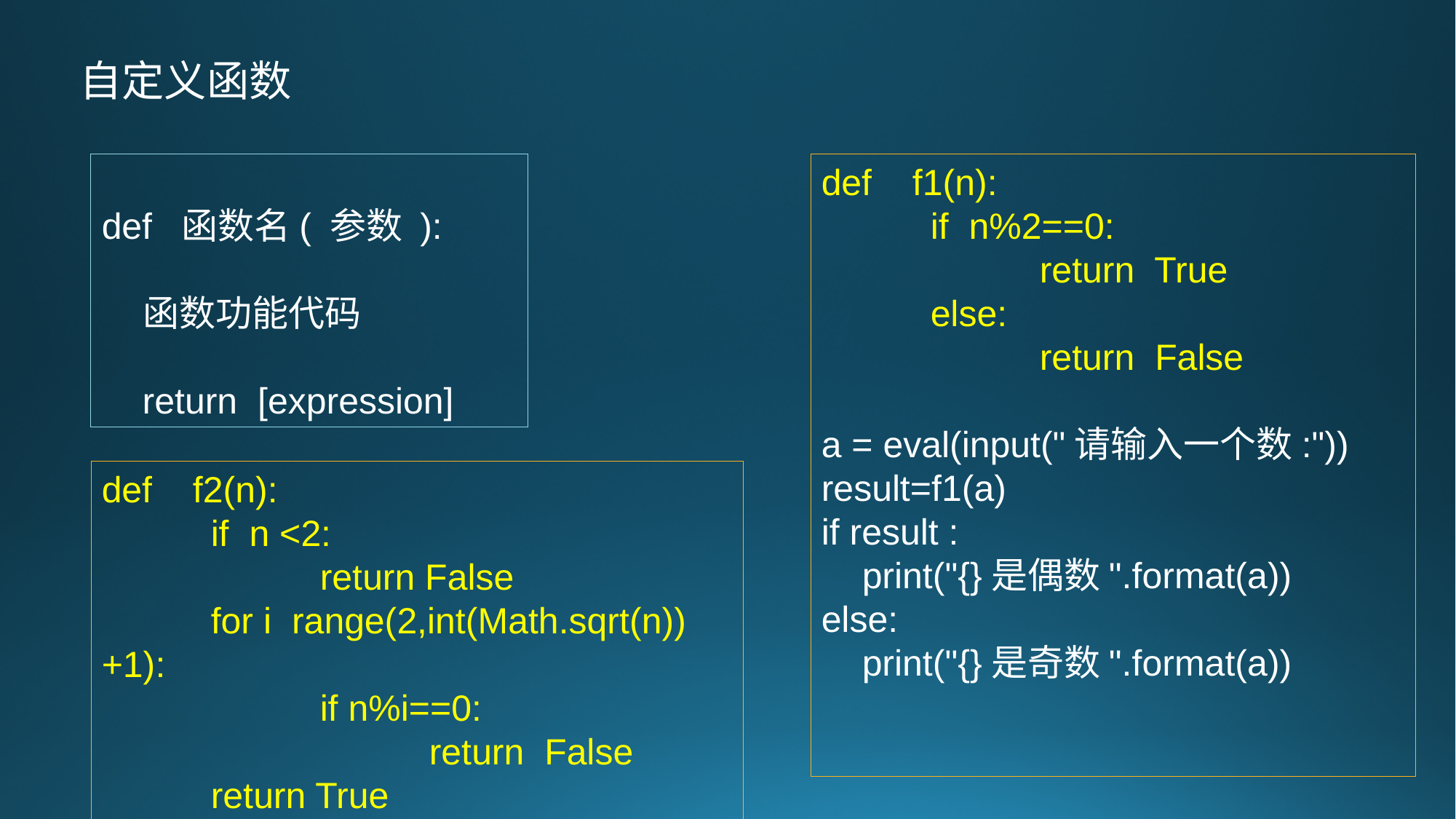

自定义函数
def  函数名( 参数 ):
    函数功能代码
    return  [expression]
def    f1(n):
	if  n%2==0:
		return  True
	else:
		return  False

a = eval(input("请输入一个数:"))
result=f1(a)
if result :
    print("{}是偶数".format(a))
else:
    print("{}是奇数".format(a))

def    f2(n):
	if  n <2:
		return False
	for i  range(2,int(Math.sqrt(n))+1):
		if n%i==0:
			return  False
	return True